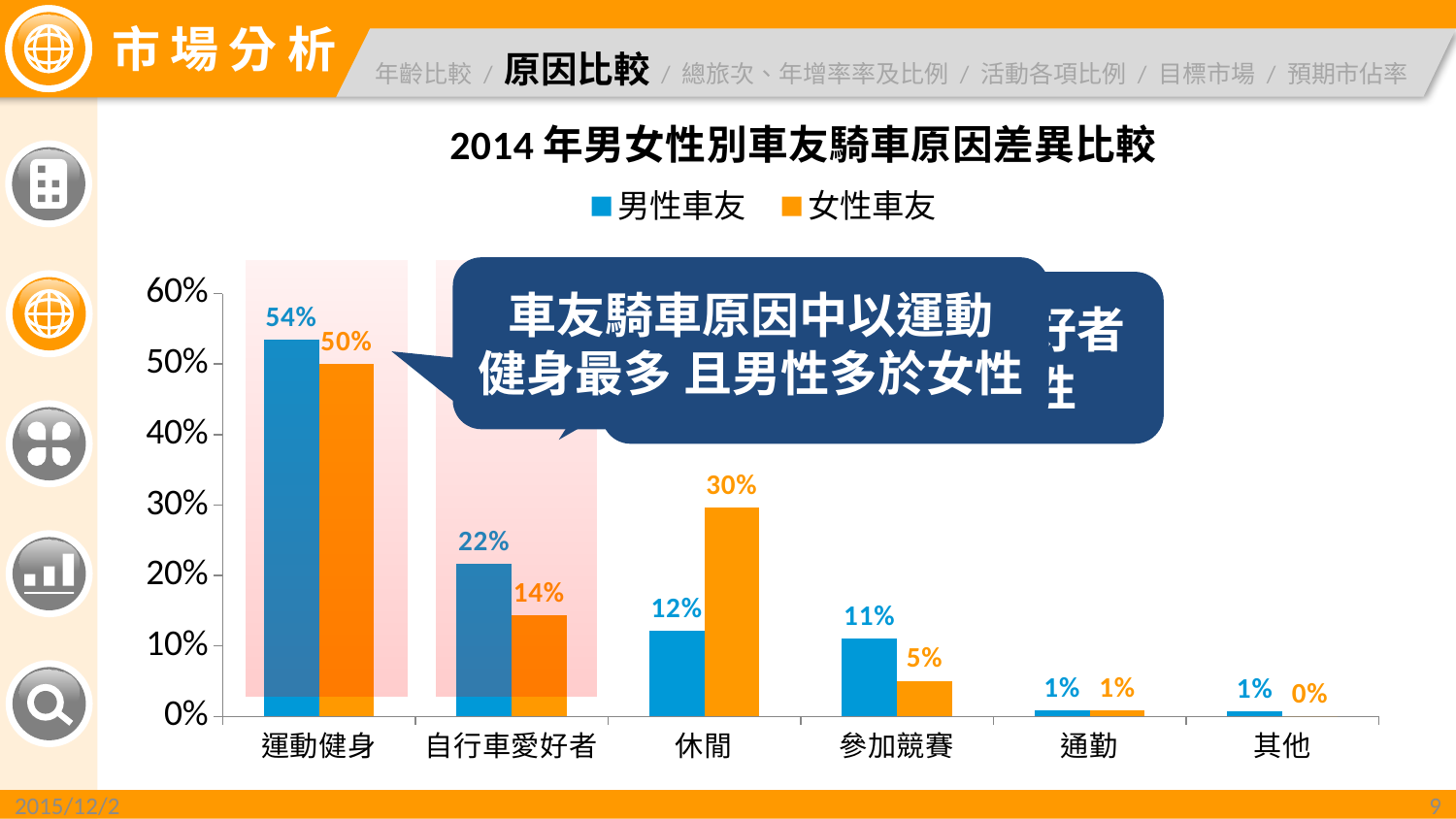

年齡比較 / 原因比較 / 總旅次、年增率率及比例 / 活動各項比例 / 目標市場 / 預期市佔率

### Chart: 2014年男女性別車友騎車原因差異比較

| Category | 男性車友 | 女性車友 |
|---|---|---|
| 運動健身 | 0.5352 | 0.5 |
| 自行車愛好者 | 0.2165 | 0.1441 |
| 休閒 | 0.1215 | 0.2966 |
| 參加競賽 | 0.1109 | 0.0508 |
| 通勤 | 0.0088 | 0.0085 |
| 其他 | 0.007 | 0.0 |
車友騎車原因中以運動
健身最多 且男性多於女性

第二多為自行車愛好者
也是男性高於女性
2015/12/2
9